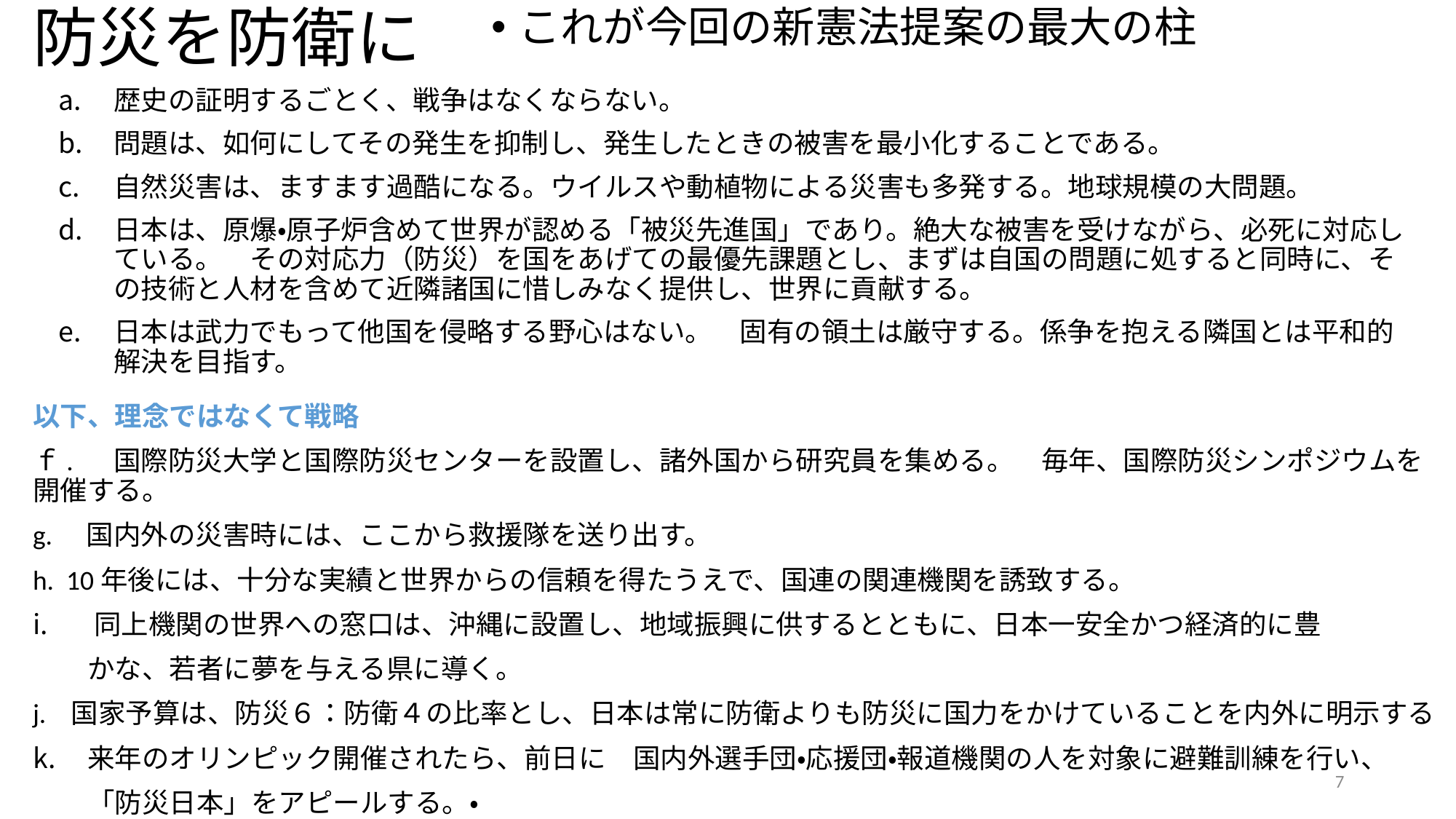

# 防災を防衛に
これが今回の新憲法提案の最大の柱
歴史の証明するごとく、戦争はなくならない。
問題は、如何にしてその発生を抑制し、発生したときの被害を最小化することである。
自然災害は、ますます過酷になる。ウイルスや動植物による災害も多発する。地球規模の大問題。
日本は、原爆・原子炉含めて世界が認める「被災先進国」であり。絶大な被害を受けながら、必死に対応している。　その対応力（防災）を国をあげての最優先課題とし、まずは自国の問題に処すると同時に、その技術と人材を含めて近隣諸国に惜しみなく提供し、世界に貢献する。
日本は武力でもって他国を侵略する野心はない。　固有の領土は厳守する。係争を抱える隣国とは平和的解決を目指す。
以下、理念ではなくて戦略
ｆ. 　国際防災大学と国際防災センターを設置し、諸外国から研究員を集める。　毎年、国際防災シンポジウムを開催する。
g.　国内外の災害時には、ここから救援隊を送り出す。
h.  10年後には、十分な実績と世界からの信頼を得たうえで、国連の関連機関を誘致する。
同上機関の世界への窓口は、沖縄に設置し、地域振興に供するとともに、日本一安全かつ経済的に豊
　　かな、若者に夢を与える県に導く。
j.   国家予算は、防災６：防衛４の比率とし、日本は常に防衛よりも防災に国力をかけていることを内外に明示する
来年のオリンピック開催されたら、前日に　国内外選手団・応援団・報道機関の人を対象に避難訓練を行い、
　　「防災日本」をアピールする。・
7